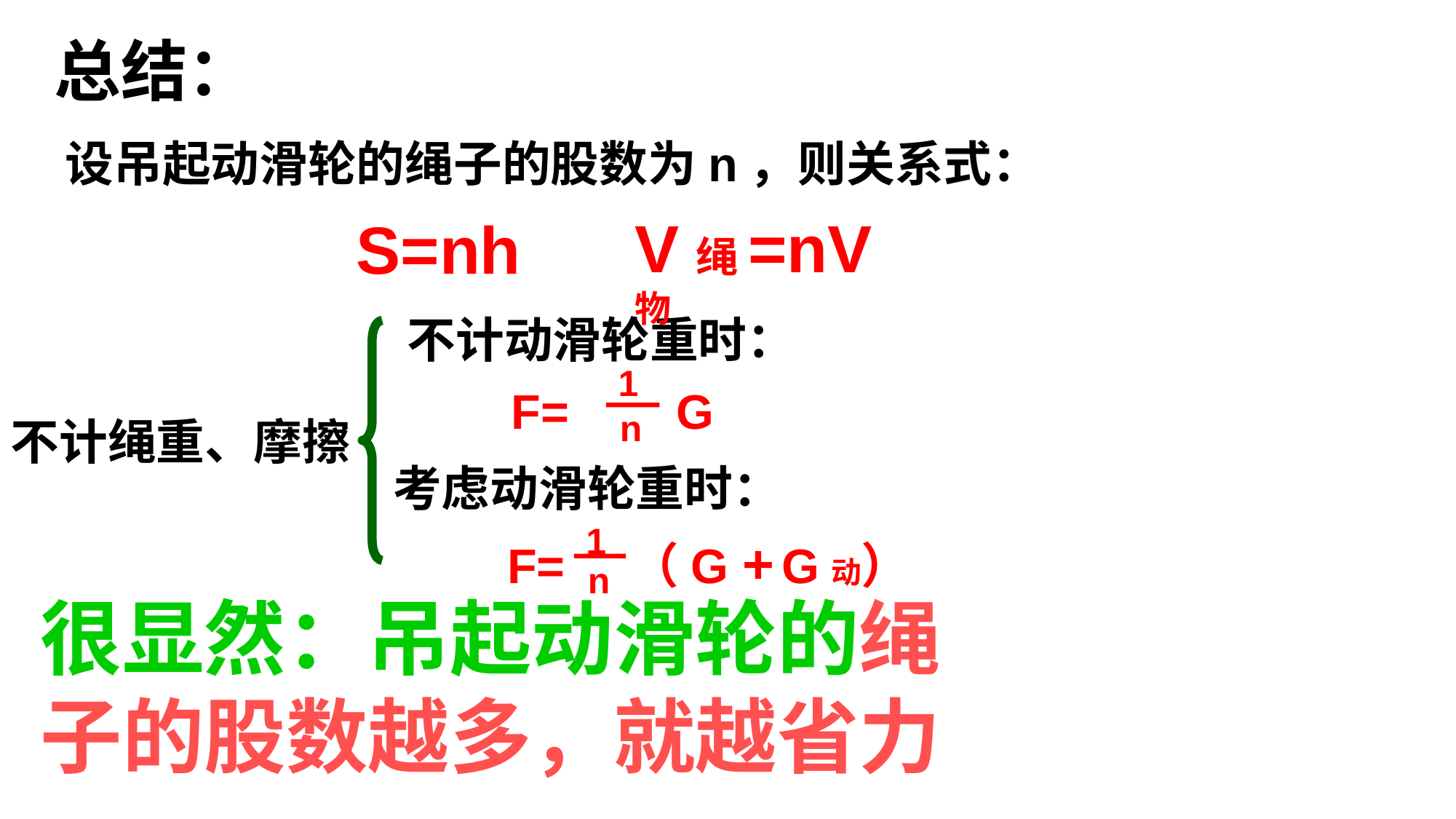

总结：
设吊起动滑轮的绳子的股数为n，则关系式：
V绳=nV物
S=nh

不计动滑轮重时：

1
n

   F=        G
不计绳重、摩擦
考虑动滑轮重时：
1
n

    F=    （G + G动）
很显然：吊起动滑轮的绳子的股数越多，就越省力